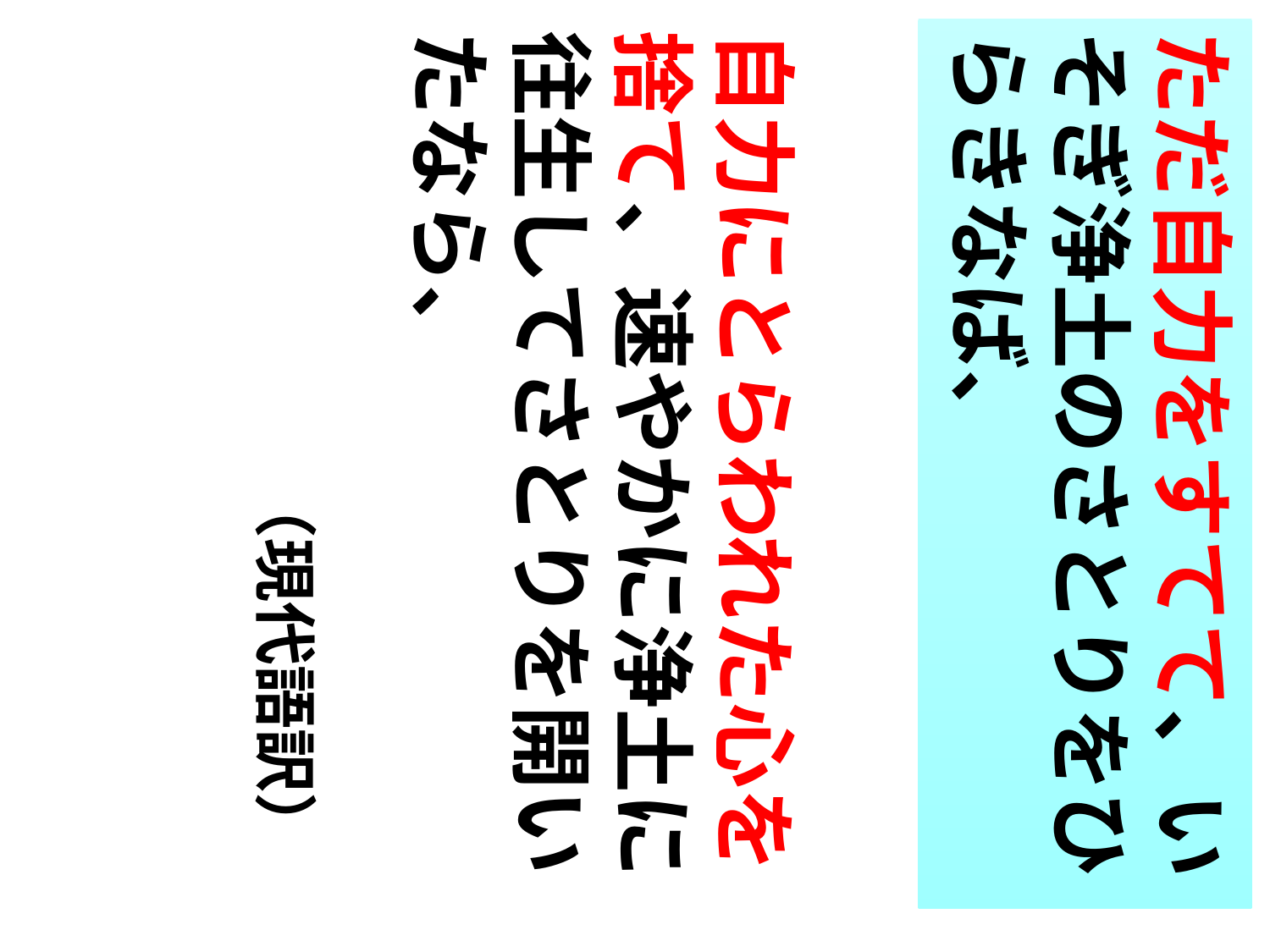

自力にとらわれた心を捨て、速やかに浄土に往生してさとりを開いたなら、

　　　　　　　（現代語訳）
ただ自力をすてて、いそぎ浄土のさとりをひらきなば、